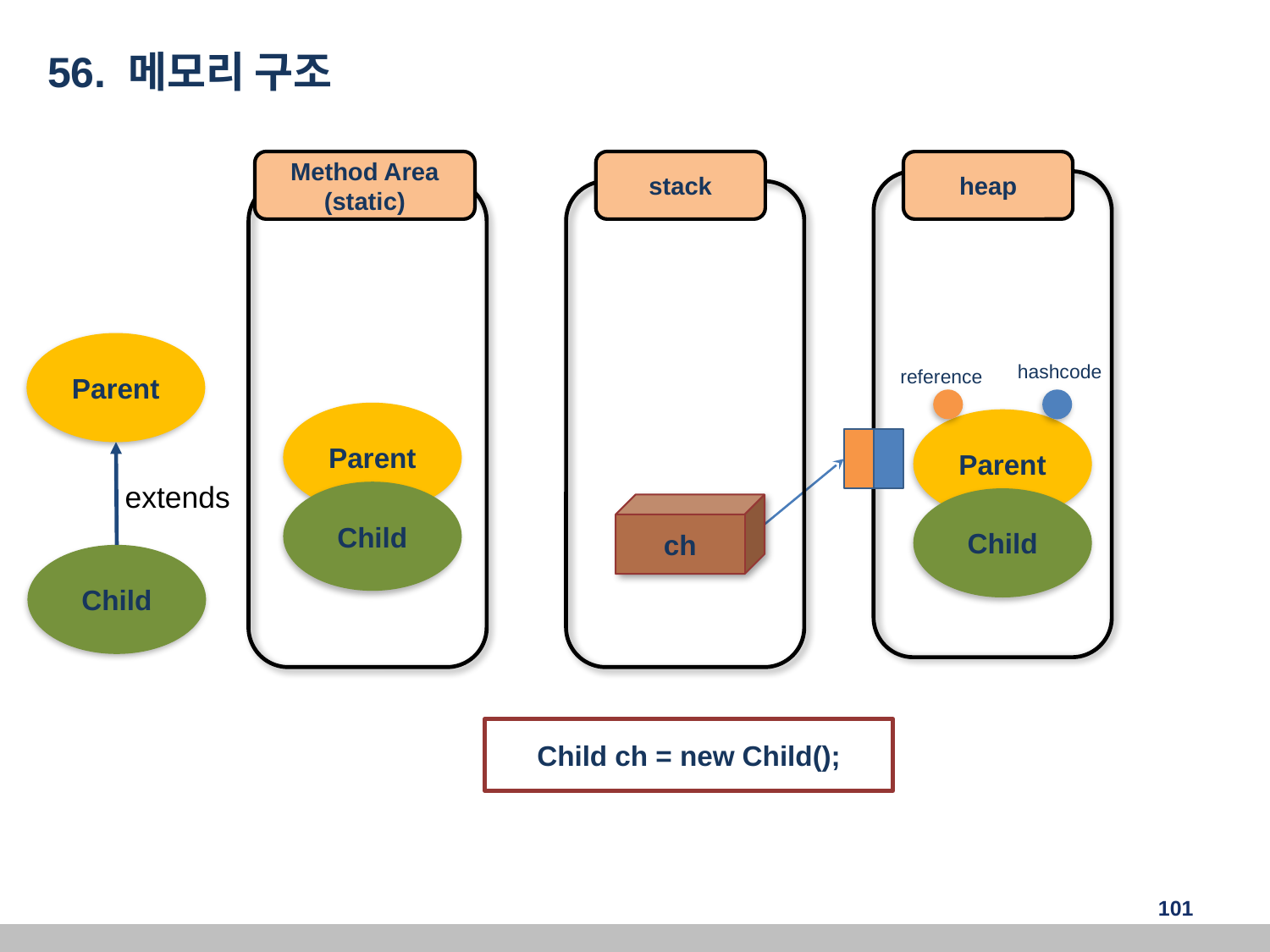

56. 메모리 구조
Method Area
(static)

stack

ch
heap

Parent
hashcode
reference

Parent
Parent

extends
Child
Child
Child
Child ch = new Child();
101